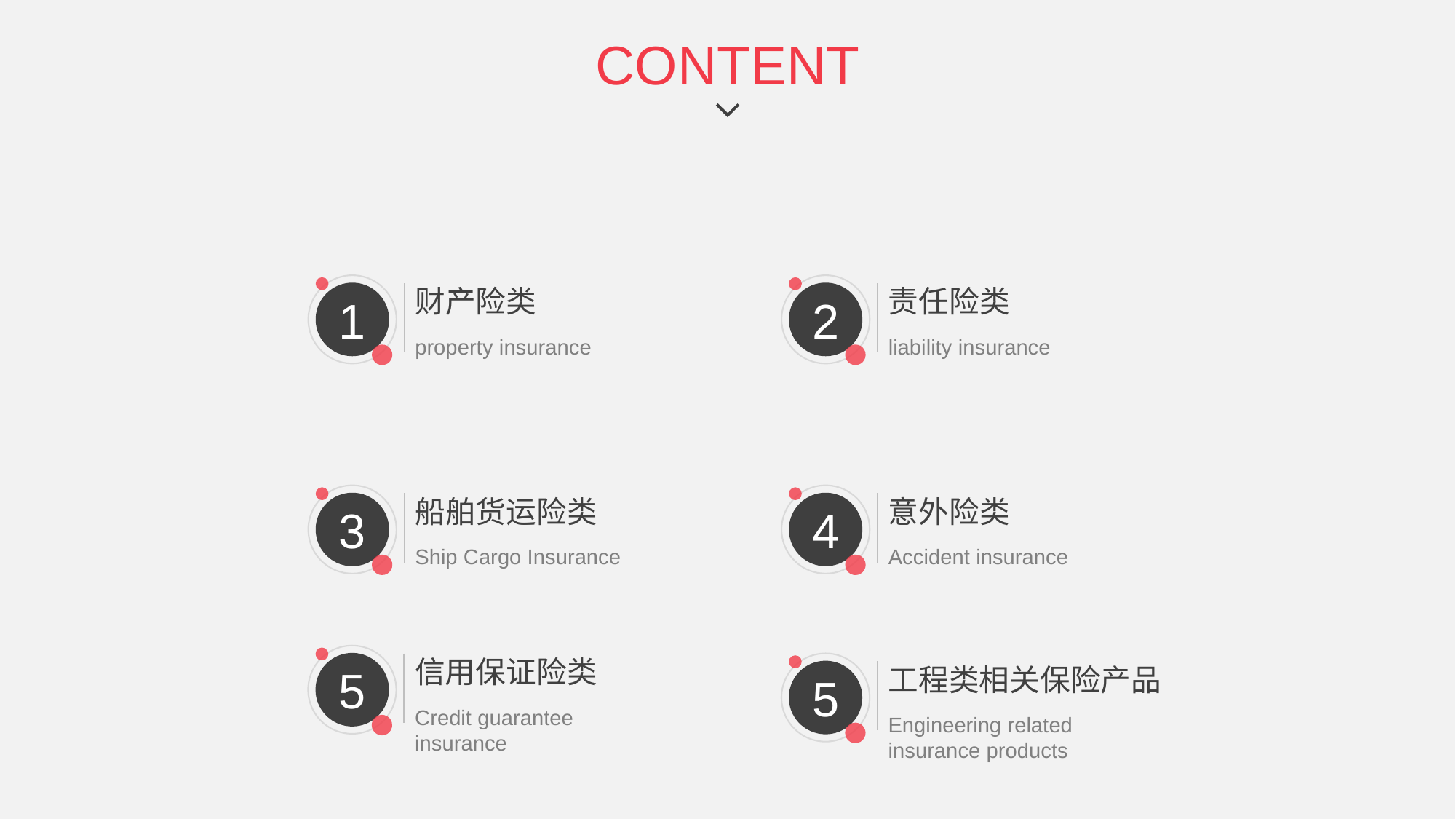

CONTENT

1

财产险类
property insurance

2

责任险类
liability insurance

3

船舶货运险类
Ship Cargo Insurance

4

意外险类
Accident insurance

5

信用保证险类
Credit guarantee insurance

5

工程类相关保险产品
Engineering related insurance products